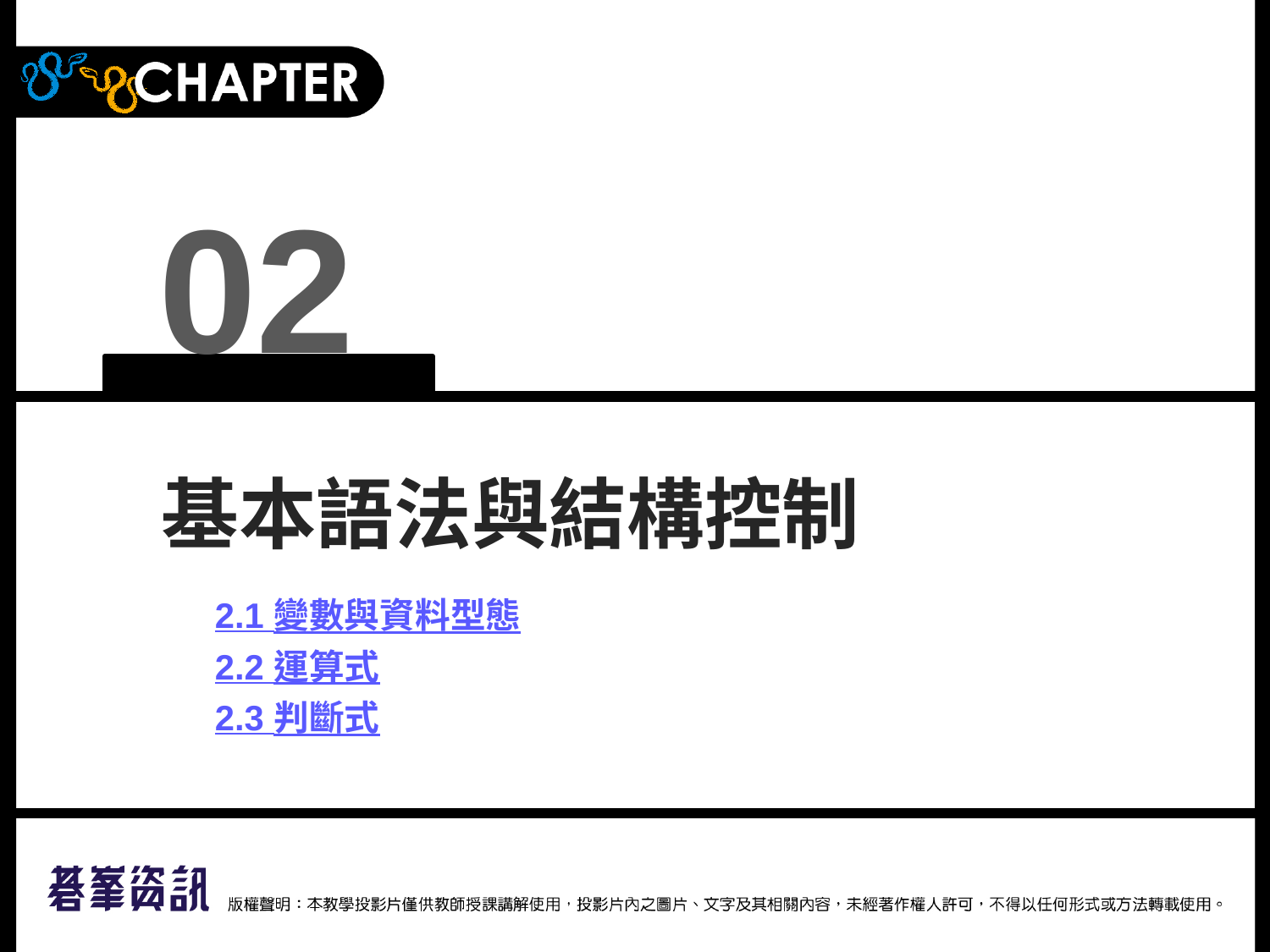

02
基本語法與結構控制
2.1 變數與資料型態
2.2 運算式
2.3 判斷式